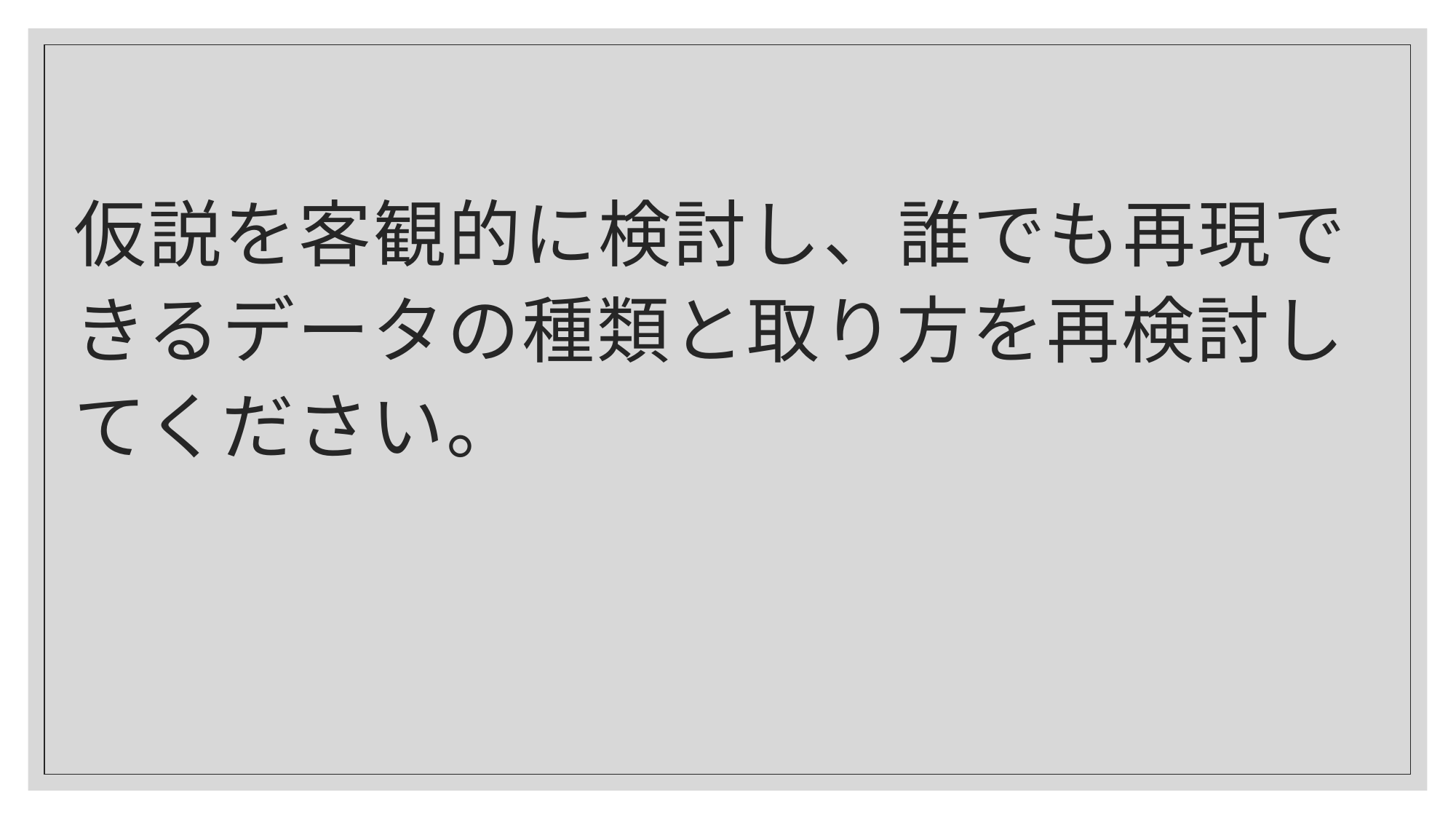

# 仮説を客観的に検討し、誰でも再現できるデータの種類と取り方を再検討してください。